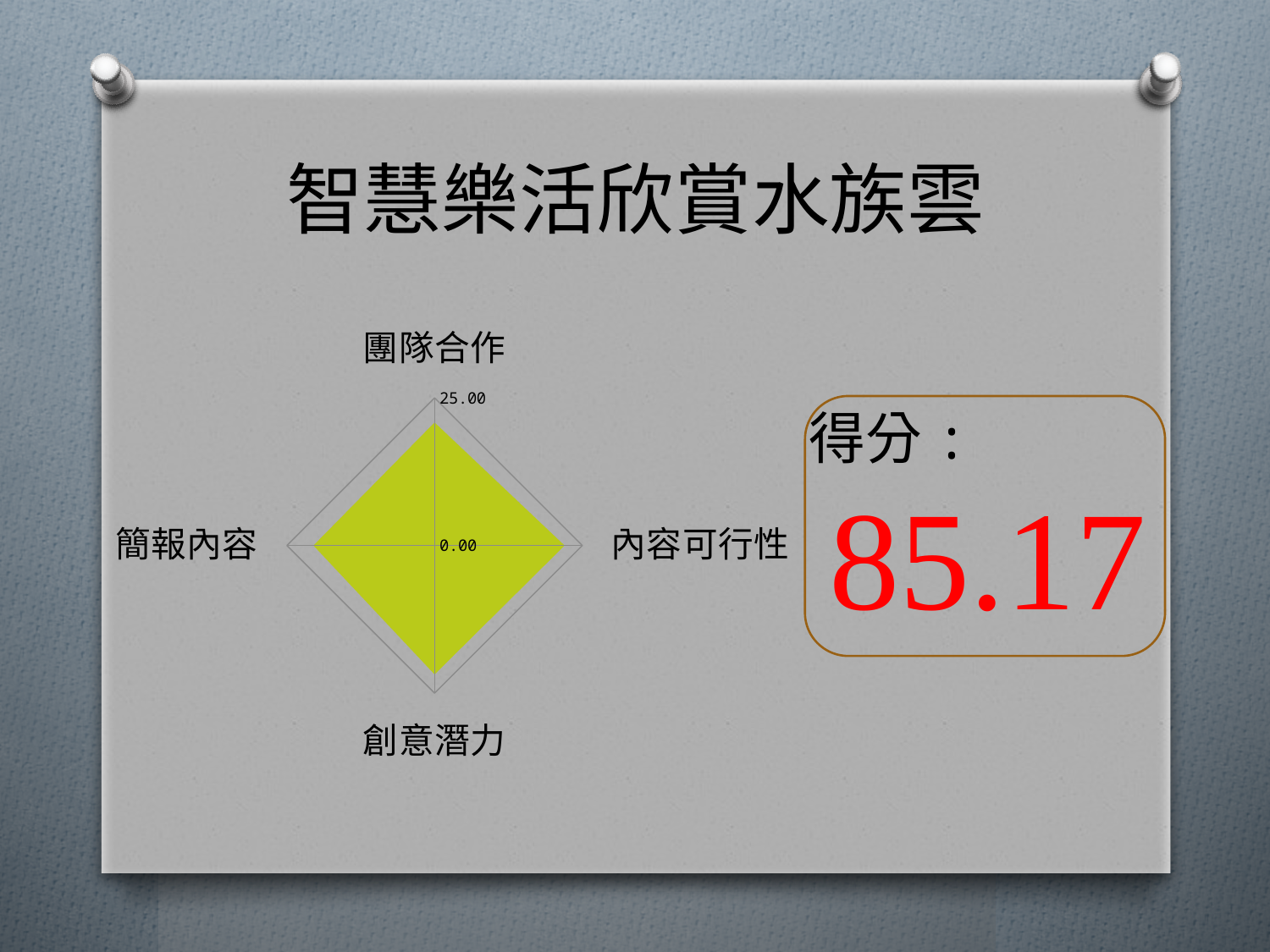

# 智慧樂活欣賞水族雲

### Chart

| Category | 給分 |
|---|---|
| 團隊合作 | 20.83 |
| 內容可行性 | 22.0 |
| 創意潛力 | 21.83 |
| 簡報內容 | 20.5 |
得分:

85.17